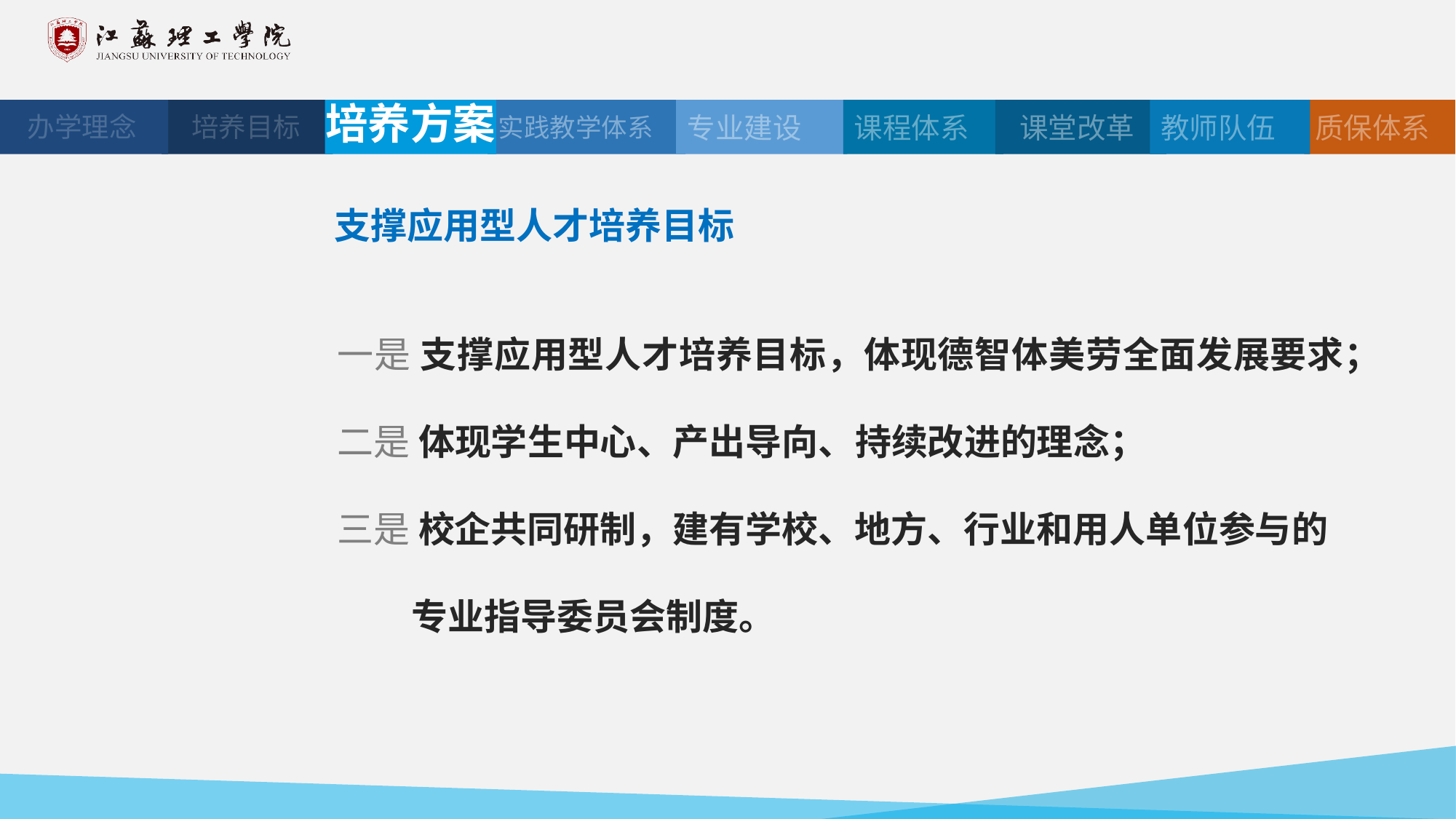

培养方案

实践教学体系
专业建设
课程体系
 课堂改革
教师队伍
质保体系
办学理念
培养目标
支撑应用型人才培养目标
一是 支撑应用型人才培养目标，体现德智体美劳全面发展要求；
二是 体现学生中心、产出导向、持续改进的理念；
三是 校企共同研制，建有学校、地方、行业和用人单位参与的
        专业指导委员会制度。